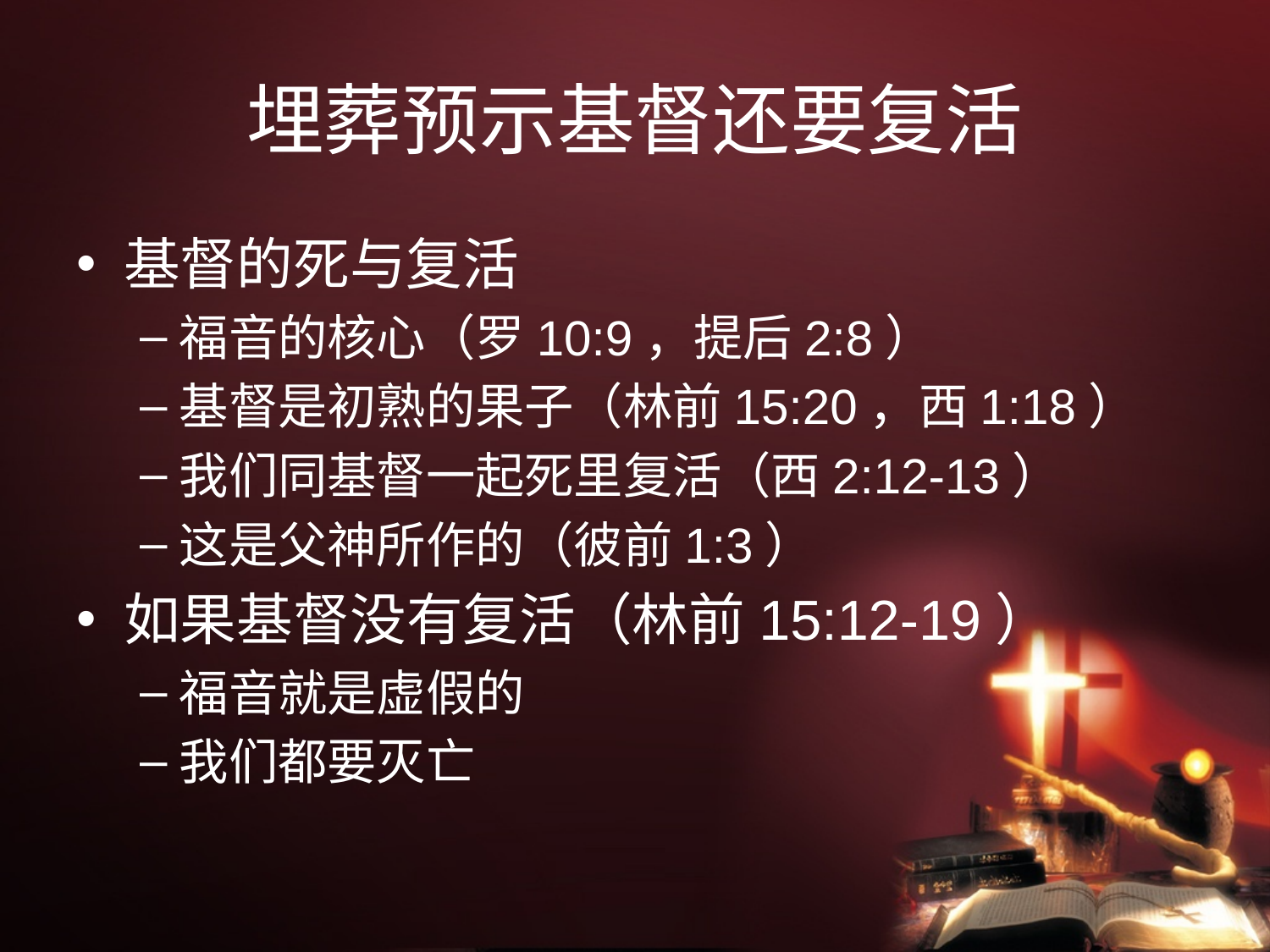

# 埋葬预示基督还要复活
基督的死与复活
福音的核心（罗10:9，提后2:8）
基督是初熟的果子（林前15:20，西1:18）
我们同基督一起死里复活（西2:12-13）
这是父神所作的（彼前1:3）
如果基督没有复活（林前15:12-19）
福音就是虚假的
我们都要灭亡